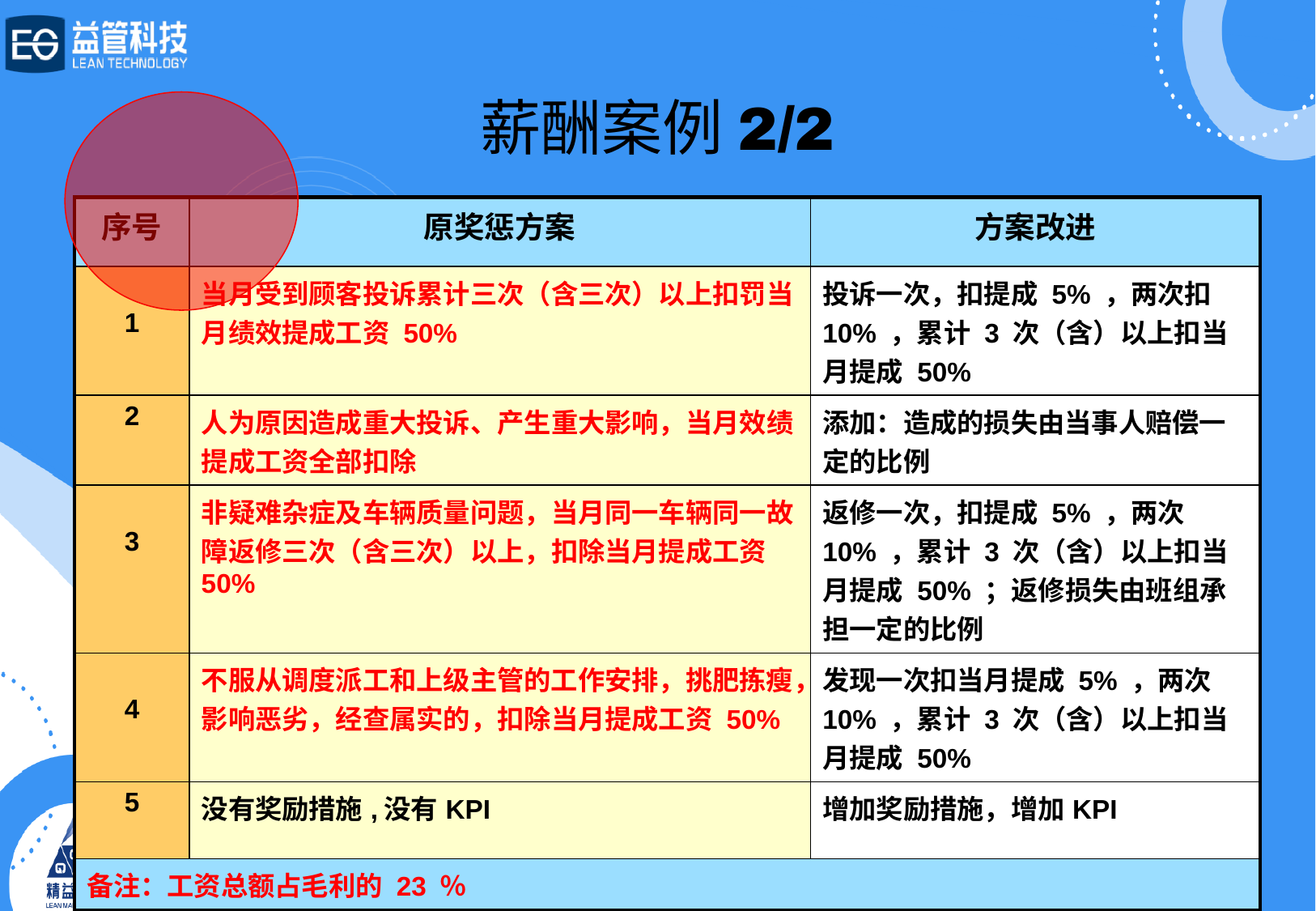

# 薪酬案例2/2

| 序号 | 原奖惩方案 | 方案改进 |
| --- | --- | --- |
| 1 | 当月受到顾客投诉累计三次（含三次）以上扣罚当月绩效提成工资 50% | 投诉一次，扣提成 5% ，两次扣 10% ，累计 3 次（含）以上扣当月提成 50% |
| 2 | 人为原因造成重大投诉、产生重大影响，当月效绩提成工资全部扣除 | 添加：造成的损失由当事人赔偿一定的比例 |
| 3 | 非疑难杂症及车辆质量问题，当月同一车辆同一故障返修三次（含三次）以上，扣除当月提成工资 50% | 返修一次，扣提成 5% ，两次 10% ，累计 3 次（含）以上扣当月提成 50% ；返修损失由班组承担一定的比例 |
| 4 | 不服从调度派工和上级主管的工作安排，挑肥拣瘦，影响恶劣，经查属实的，扣除当月提成工资 50% | 发现一次扣当月提成 5% ，两次 10% ，累计 3 次（含）以上扣当月提成 50% |
| 5 | 没有奖励措施,没有KPI | 增加奖励措施，增加KPI |
| 备注：工资总额占毛利的 23 ％ |  |  |